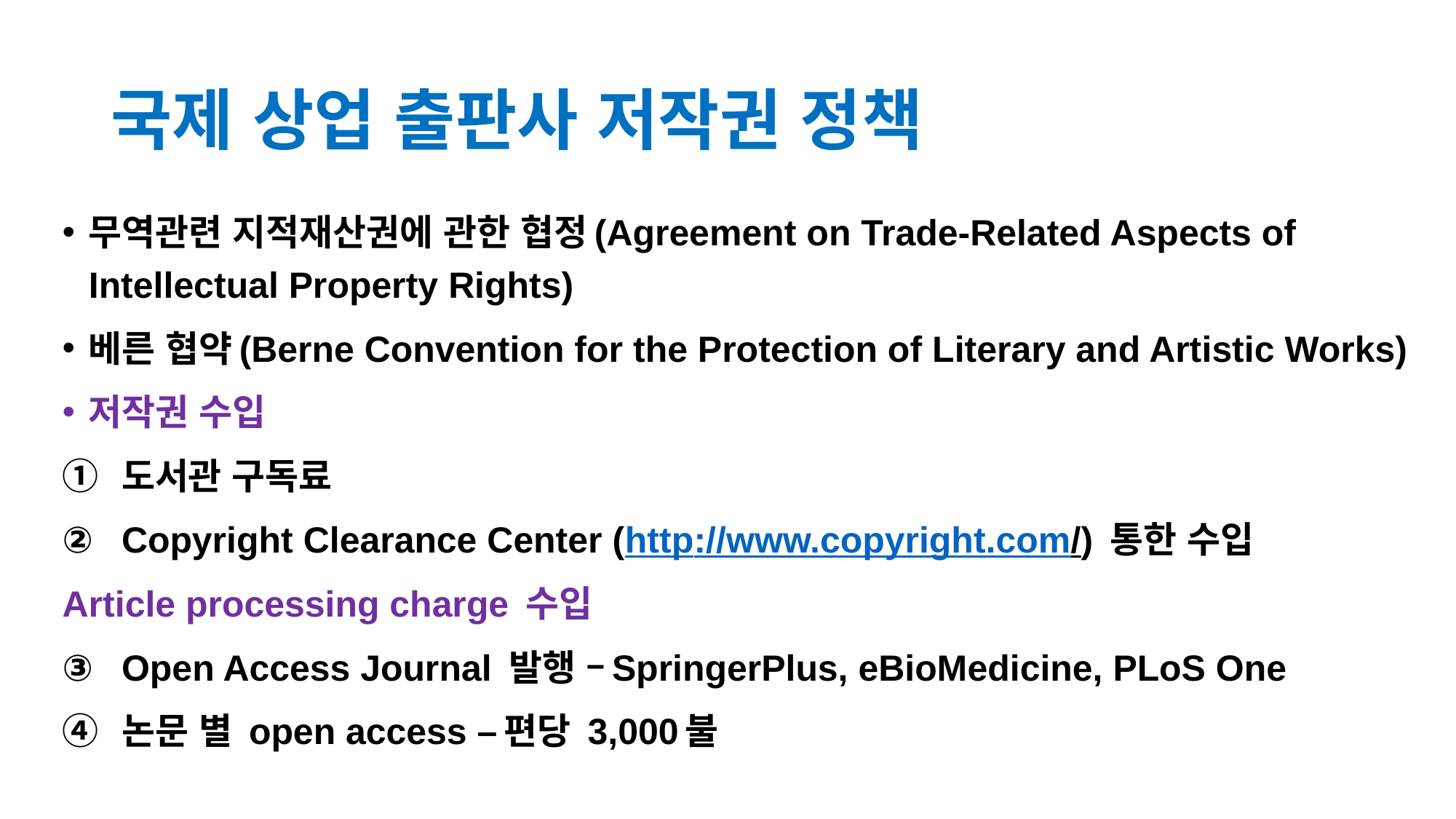

# 국제 상업 출판사 저작권 정책
무역관련 지적재산권에 관한 협정(Agreement on Trade-Related Aspects of Intellectual Property Rights)
베른 협약(Berne Convention for the Protection of Literary and Artistic Works)
저작권 수입
도서관 구독료
Copyright Clearance Center (http://www.copyright.com/) 통한 수입
Article processing charge 수입
Open Access Journal 발행 –SpringerPlus, eBioMedicine, PLoS One
논문 별 open access –편당 3,000불